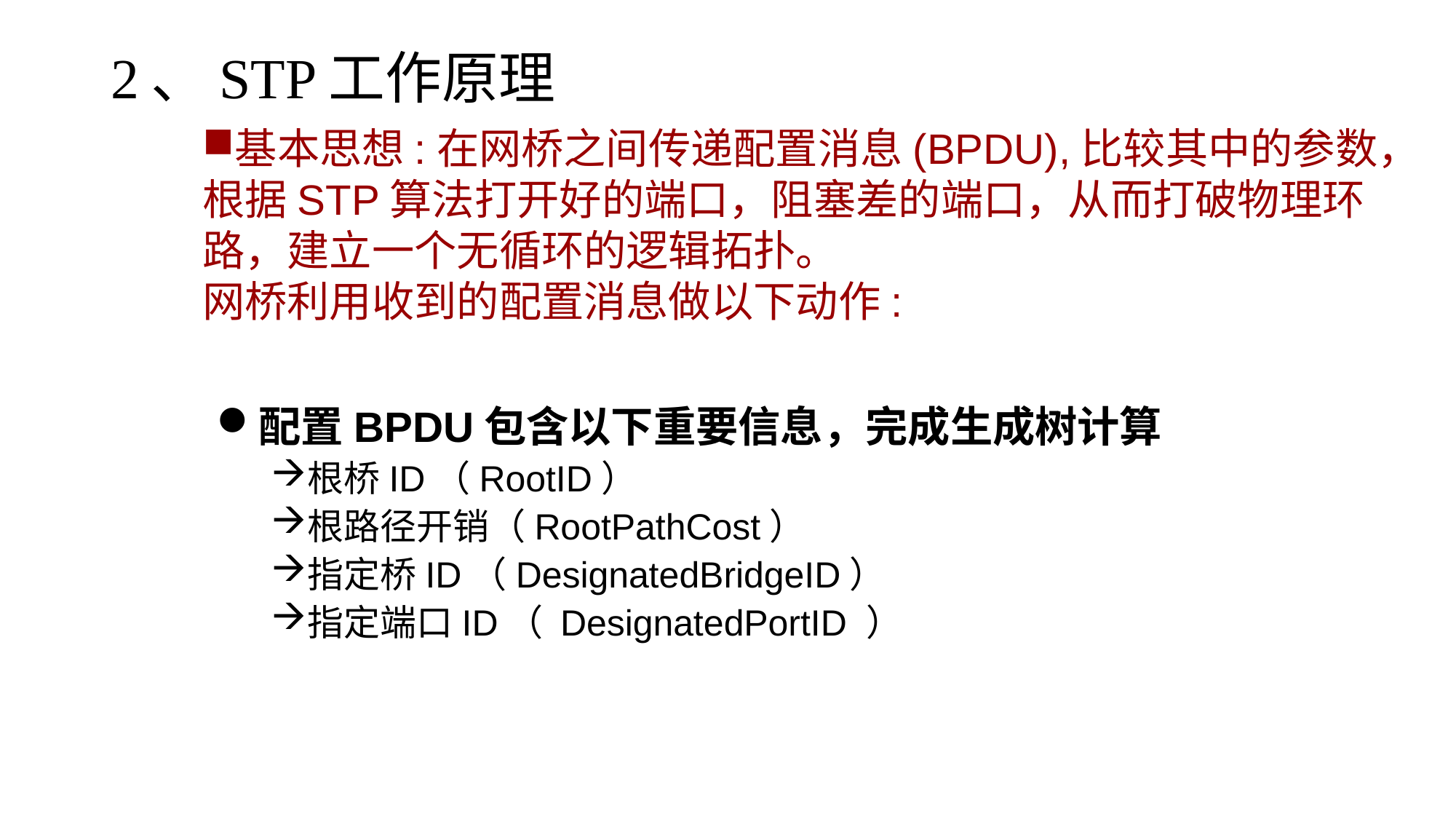

2、STP工作原理
基本思想:在网桥之间传递配置消息(BPDU),比较其中的参数，根据STP算法打开好的端口，阻塞差的端口，从而打破物理环路，建立一个无循环的逻辑拓扑。
网桥利用收到的配置消息做以下动作:

配置BPDU包含以下重要信息，完成生成树计算
根桥ID（RootID）
根路径开销（RootPathCost）
指定桥ID（DesignatedBridgeID）
指定端口ID（ DesignatedPortID ）